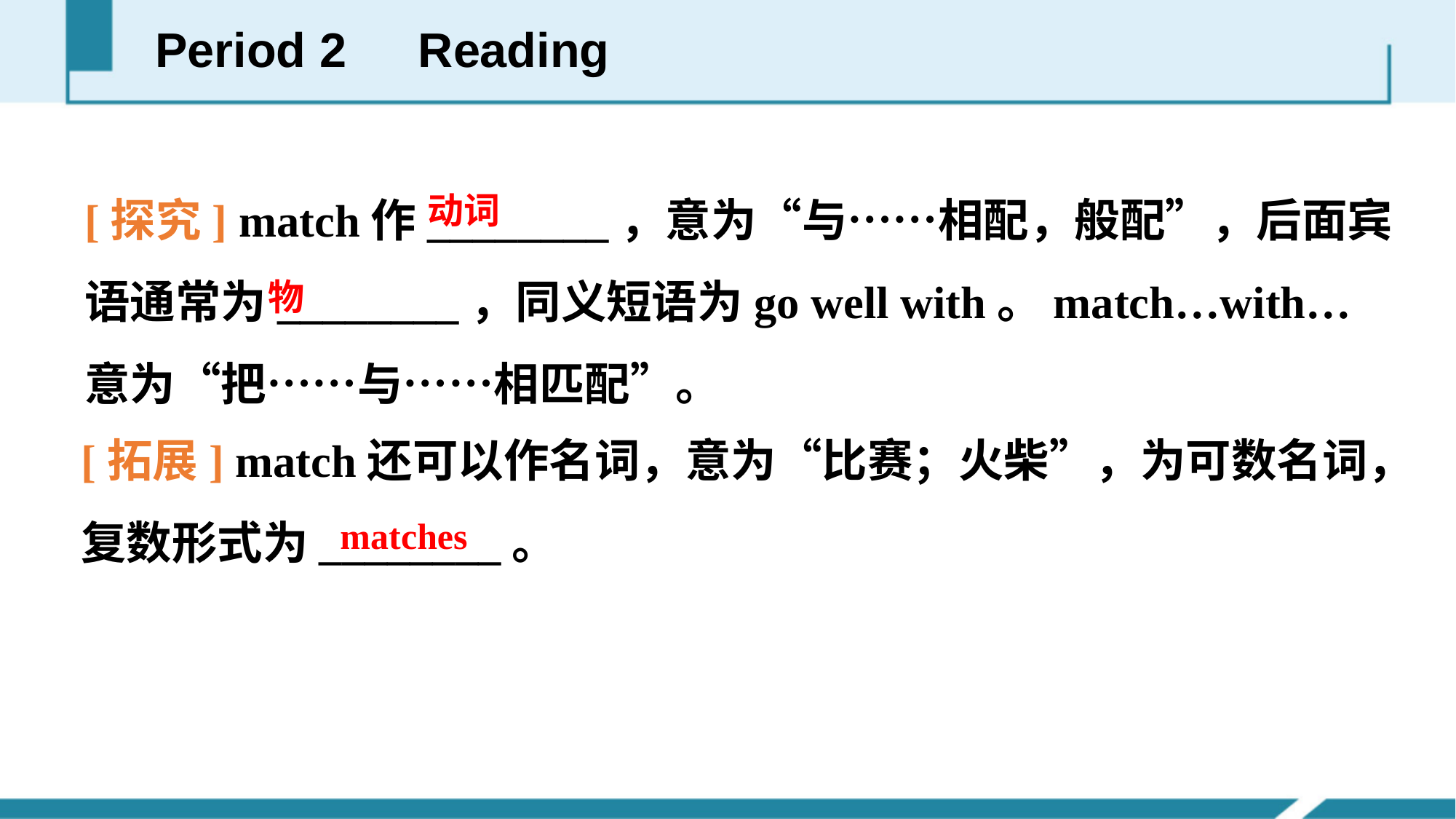

Period 2　Reading
[探究] match作________，意为“与……相配，般配”，后面宾语通常为________，同义短语为go well with。match…with…意为“把……与……相匹配”。
动词
物
[拓展] match还可以作名词，意为“比赛；火柴”，为可数名词，复数形式为________。
matches